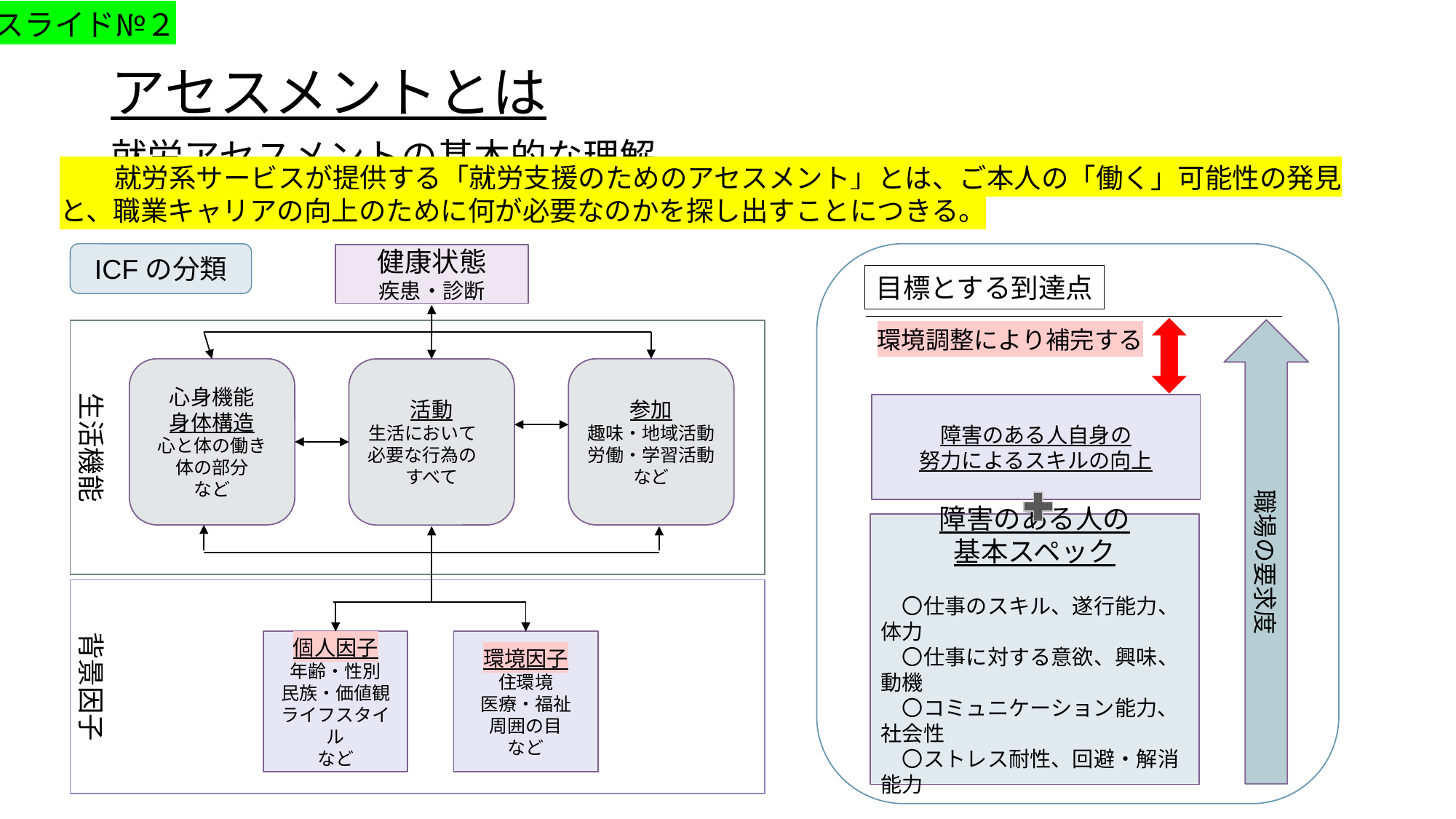

スライド№２
# アセスメントとは 就労アセスメントの基本的な理解
　　就労系サービスが提供する「就労支援のためのアセスメント」とは、ご本人の「働く」可能性の発見と、職業キャリアの向上のために何が必要なのかを探し出すことにつきる。

ICFの分類
健康状態
疾患・診断
目標とする到達点

環境調整により補完する
職場の要求度
生活機能
心身機能
身体構造
心と体の働き
体の部分
など
参加
趣味・地域活動
労働・学習活動
など
活動
生活において　必要な行為の　すべて
障害のある人自身の
努力によるスキルの向上

障害のある人の
基本スペック

　〇仕事のスキル、遂行能力、体力
　〇仕事に対する意欲、興味、動機
　〇コミュニケーション能力、社会性
　〇ストレス耐性、回避・解消能力
背景因子
個人因子
年齢・性別
民族・価値観
ライフスタイル
など
環境因子
住環境
医療・福祉
周囲の目
など